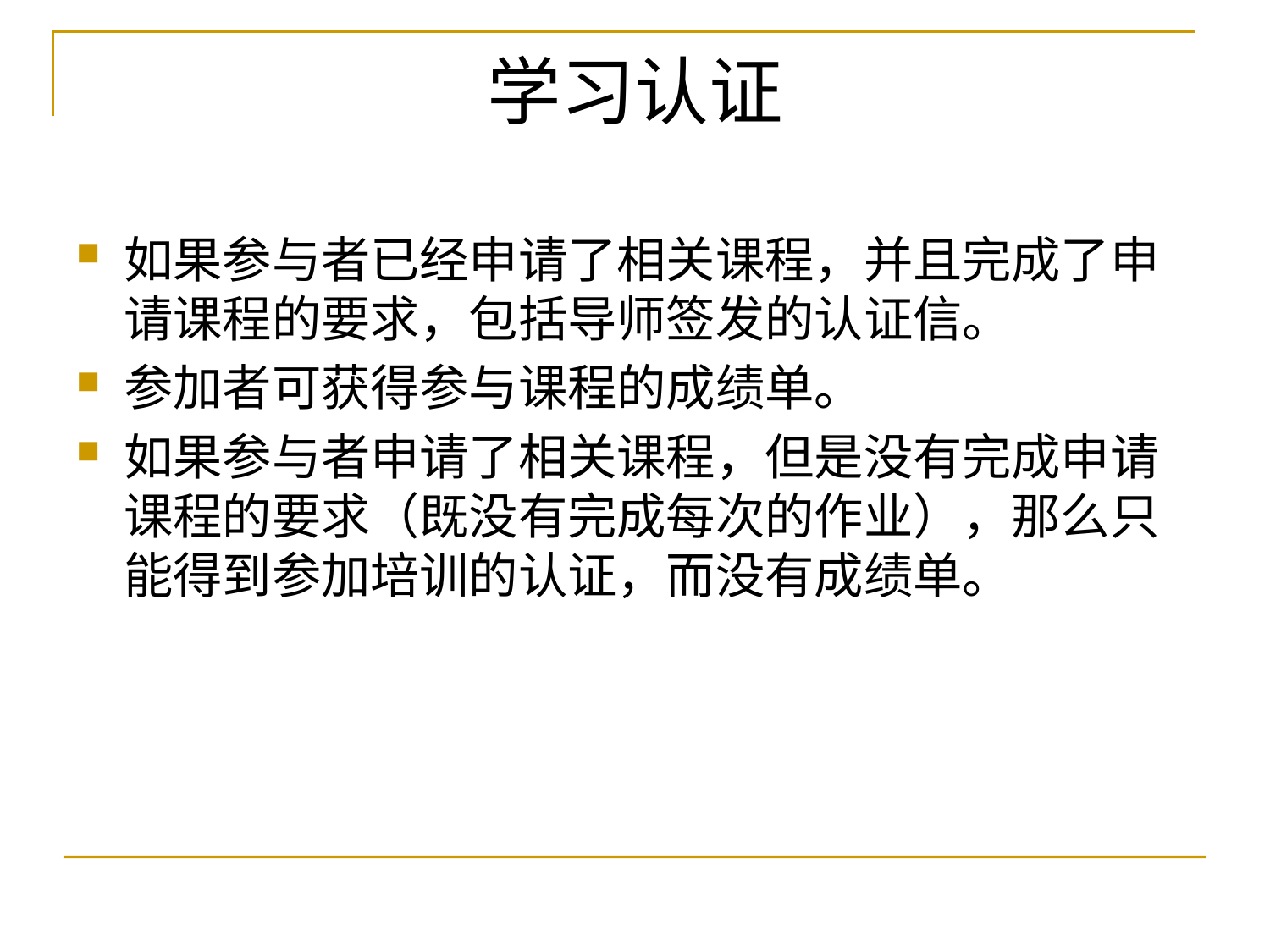

# 学习认证
如果参与者已经申请了相关课程，并且完成了申请课程的要求，包括导师签发的认证信。
参加者可获得参与课程的成绩单。
如果参与者申请了相关课程，但是没有完成申请课程的要求（既没有完成每次的作业），那么只能得到参加培训的认证，而没有成绩单。